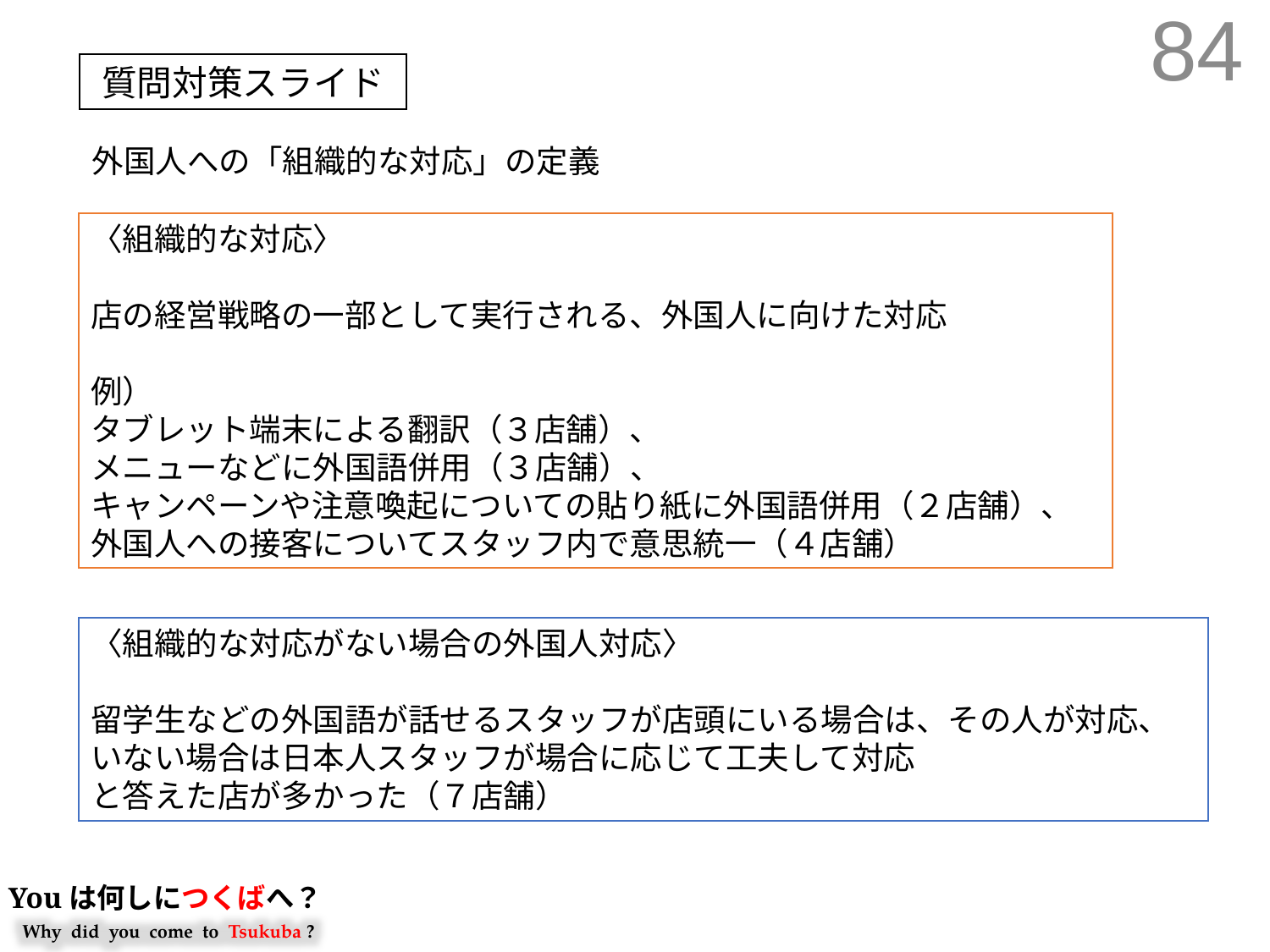

84
質問対策スライド
外国人への「組織的な対応」の定義
〈組織的な対応〉

店の経営戦略の一部として実行される、外国人に向けた対応

例）
タブレット端末による翻訳（３店舗）、
メニューなどに外国語併用（３店舗）、
キャンペーンや注意喚起についての貼り紙に外国語併用（２店舗）、
外国人への接客についてスタッフ内で意思統一（４店舗）
〈組織的な対応がない場合の外国人対応〉

留学生などの外国語が話せるスタッフが店頭にいる場合は、その人が対応、
いない場合は日本人スタッフが場合に応じて工夫して対応
と答えた店が多かった（７店舗）
Youは何しにつくばへ？
Why  did  you  come  to  Tsukuba ?